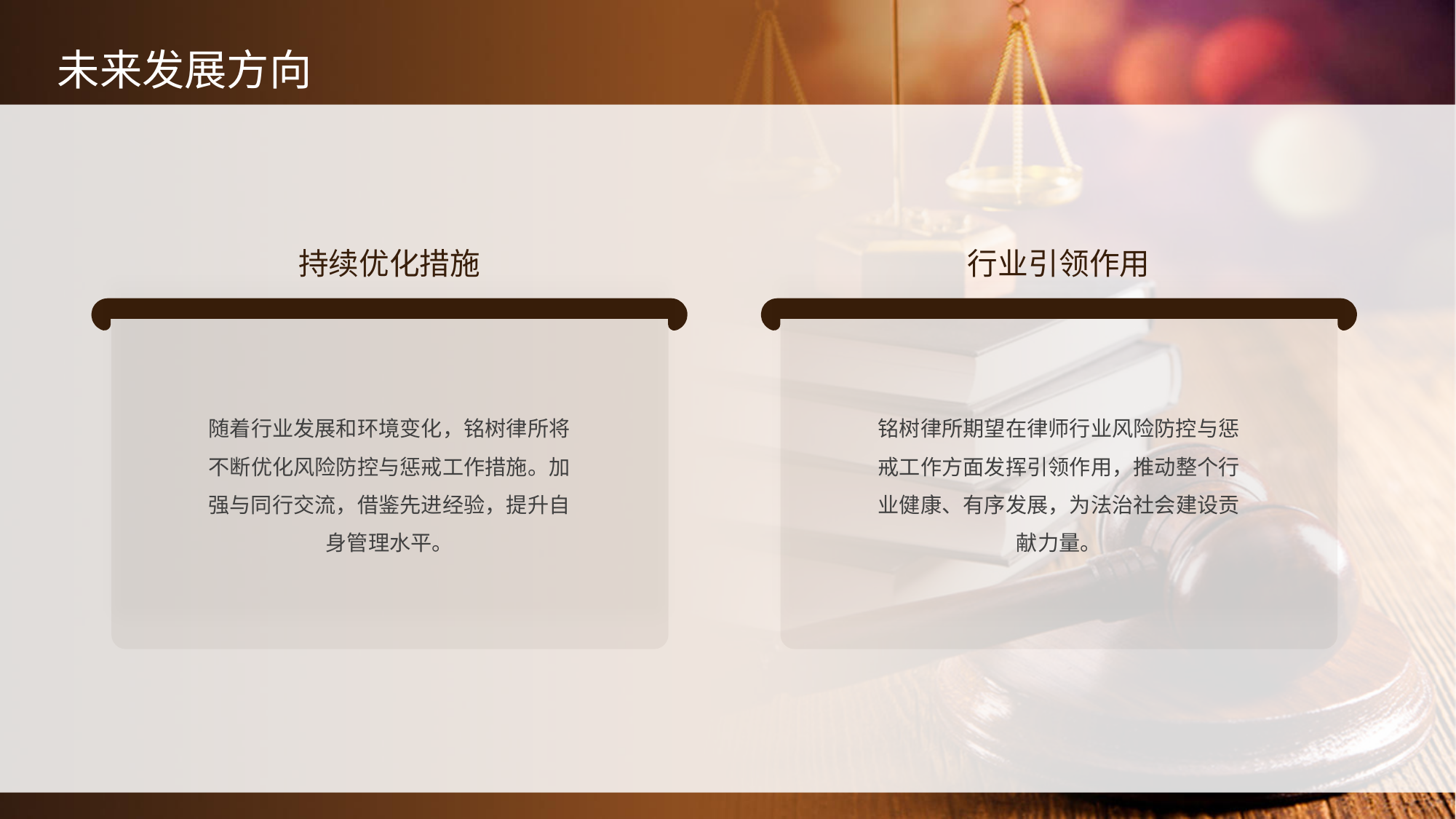

未来发展方向
持续优化措施
行业引领作用

随着行业发展和环境变化，铭树律所将不断优化风险防控与惩戒工作措施。加强与同行交流，借鉴先进经验，提升自身管理水平。
铭树律所期望在律师行业风险防控与惩戒工作方面发挥引领作用，推动整个行业健康、有序发展，为法治社会建设贡献力量。